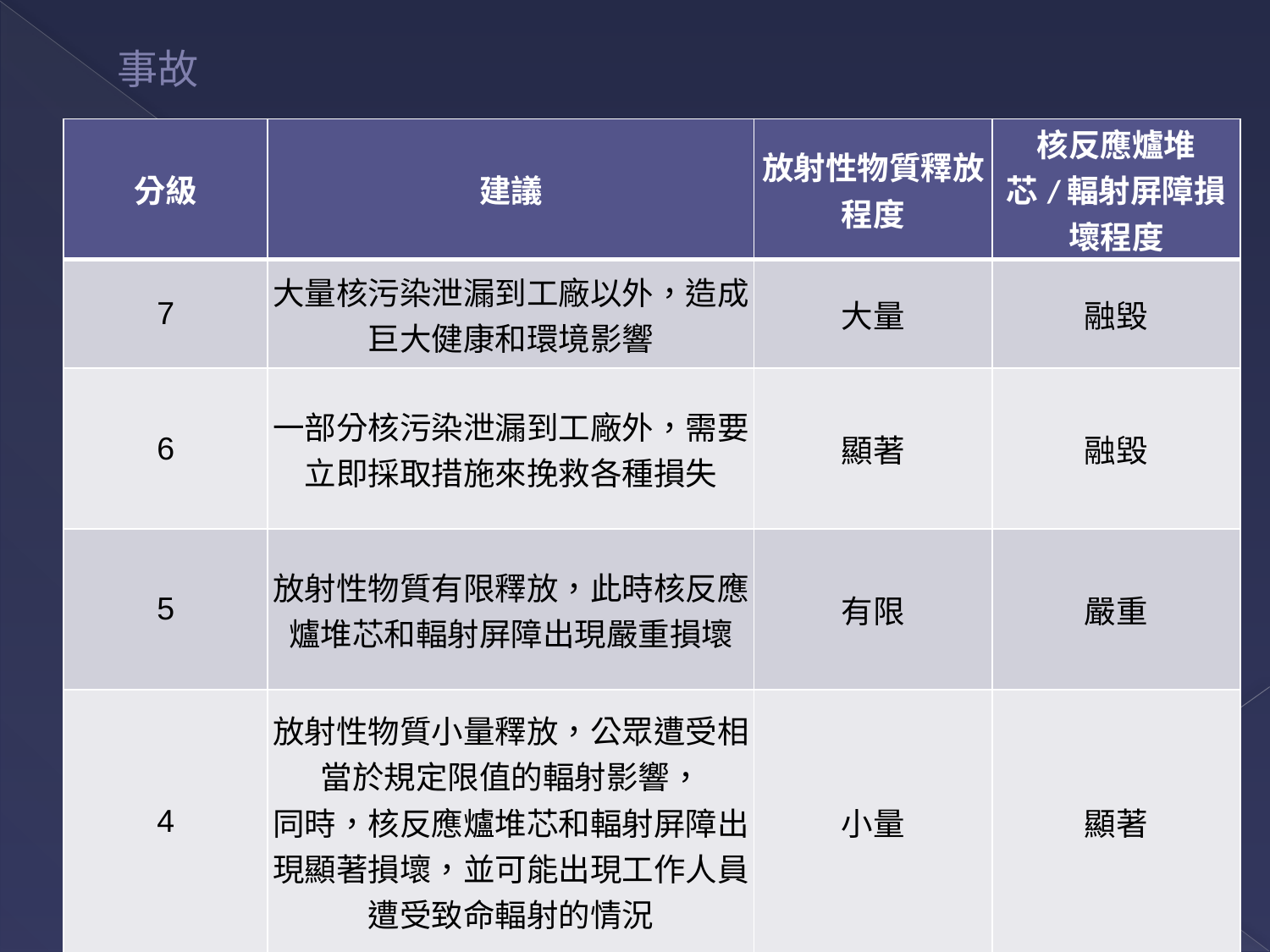

# 事故
| 分級 | 建議 | 放射性物質釋放程度 | 核反應爐堆芯/輻射屏障損壞程度 |
| --- | --- | --- | --- |
| 7 | 大量核污染泄漏到工廠以外，造成巨大健康和環境影響 | 大量 | 融毀 |
| 6 | 一部分核污染泄漏到工廠外，需要立即採取措施來挽救各種損失 | 顯著 | 融毀 |
| 5 | 放射性物質有限釋放，此時核反應爐堆芯和輻射屏障出現嚴重損壞 | 有限 | 嚴重 |
| 4 | 放射性物質小量釋放，公眾遭受相當於規定限值的輻射影響， 同時，核反應爐堆芯和輻射屏障出現顯著損壞，並可能出現工作人員遭受致命輻射的情況 | 小量 | 顯著 |